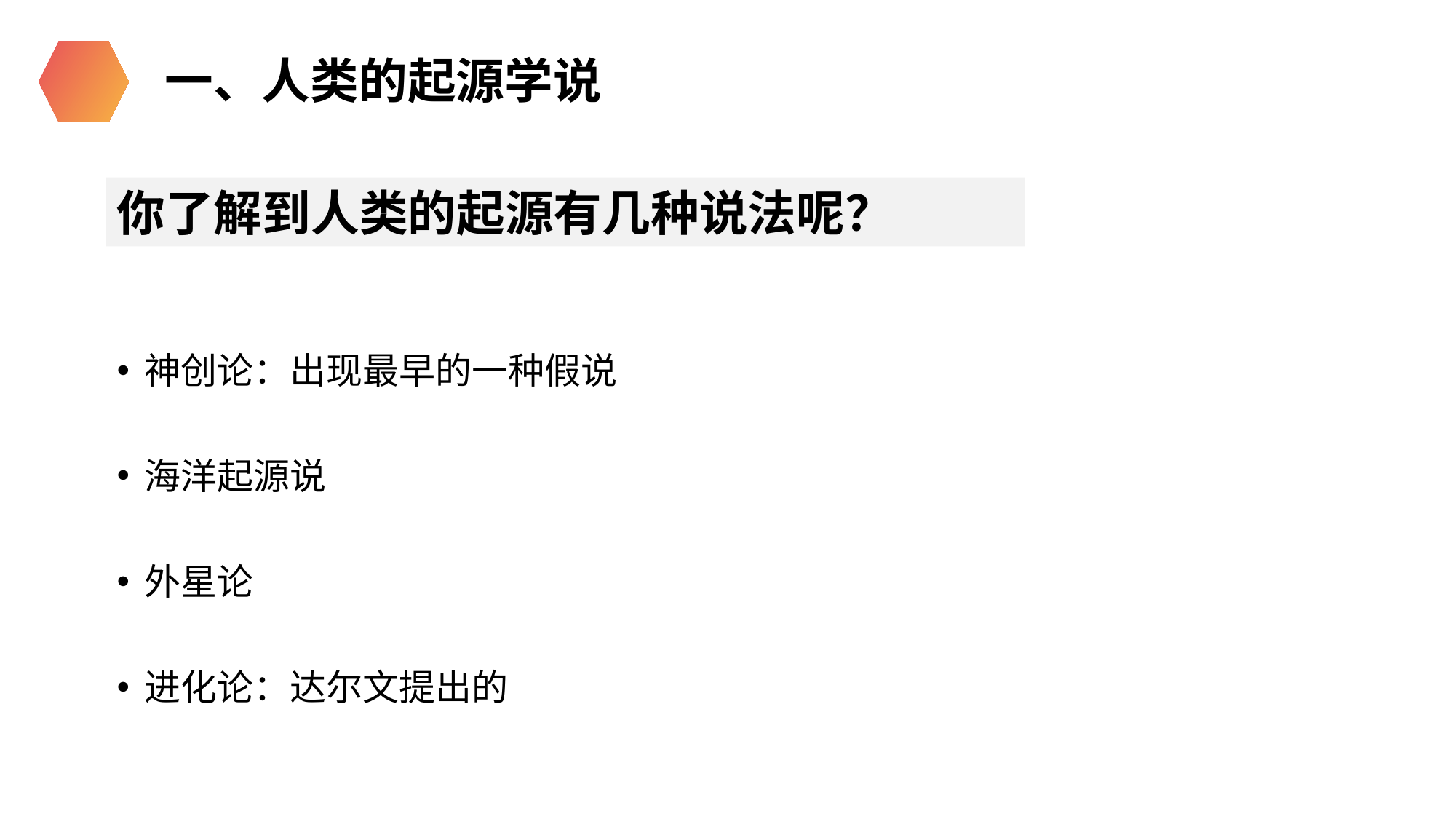

一、人类的起源学说
你了解到人类的起源有几种说法呢？
神创论：出现最早的一种假说
海洋起源说
外星论
进化论：达尔文提出的